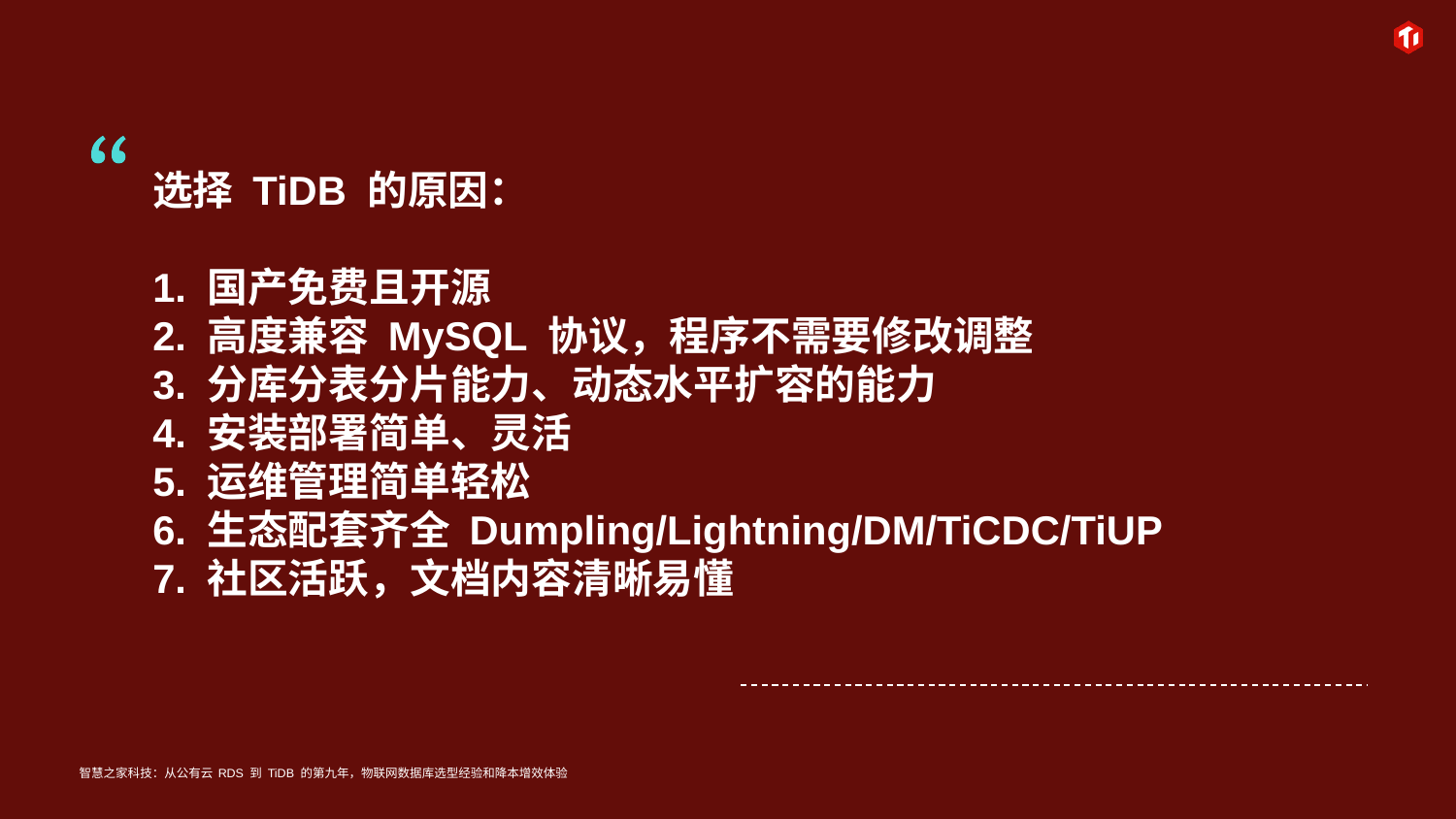

# 选择 TiDB 的原因： 1. 国产免费且开源 2. 高度兼容 MySQL 协议，程序不需要修改调整 3. 分库分表分片能力、动态水平扩容的能力 4. 安装部署简单、灵活 5. 运维管理简单轻松 6. 生态配套齐全 Dumpling/Lightning/DM/TiCDC/TiUP 7. 社区活跃，文档内容清晰易懂
智慧之家科技：从公有云 RDS 到 TiDB 的第九年，物联网数据库选型经验和降本增效体验